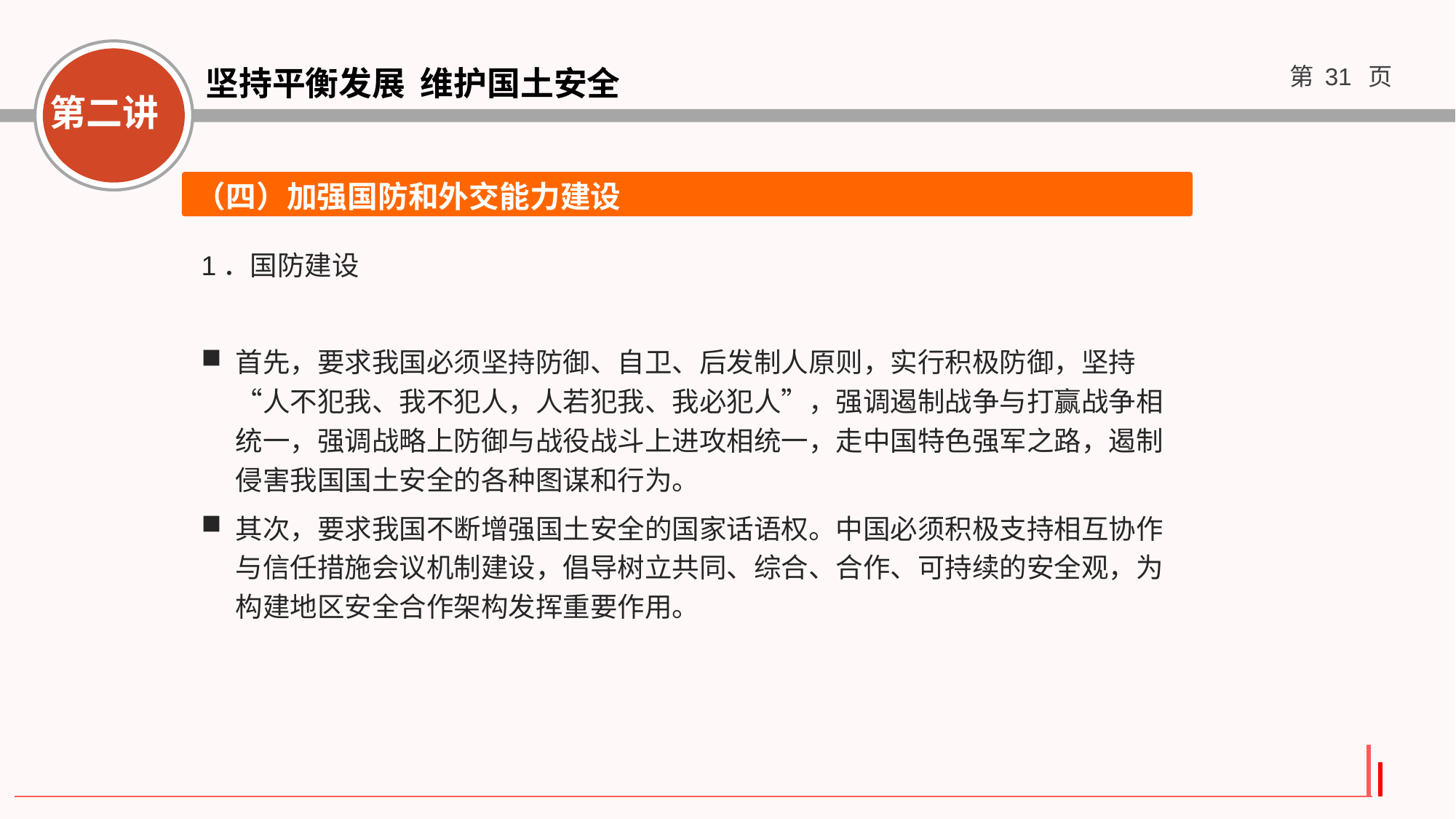

（四）加强国防和外交能力建设
1．国防建设

首先，要求我国必须坚持防御、自卫、后发制人原则，实行积极防御，坚持“人不犯我、我不犯人，人若犯我、我必犯人”，强调遏制战争与打赢战争相统一，强调战略上防御与战役战斗上进攻相统一，走中国特色强军之路，遏制侵害我国国土安全的各种图谋和行为。
其次，要求我国不断增强国土安全的国家话语权。中国必须积极支持相互协作与信任措施会议机制建设，倡导树立共同、综合、合作、可持续的安全观，为构建地区安全合作架构发挥重要作用。